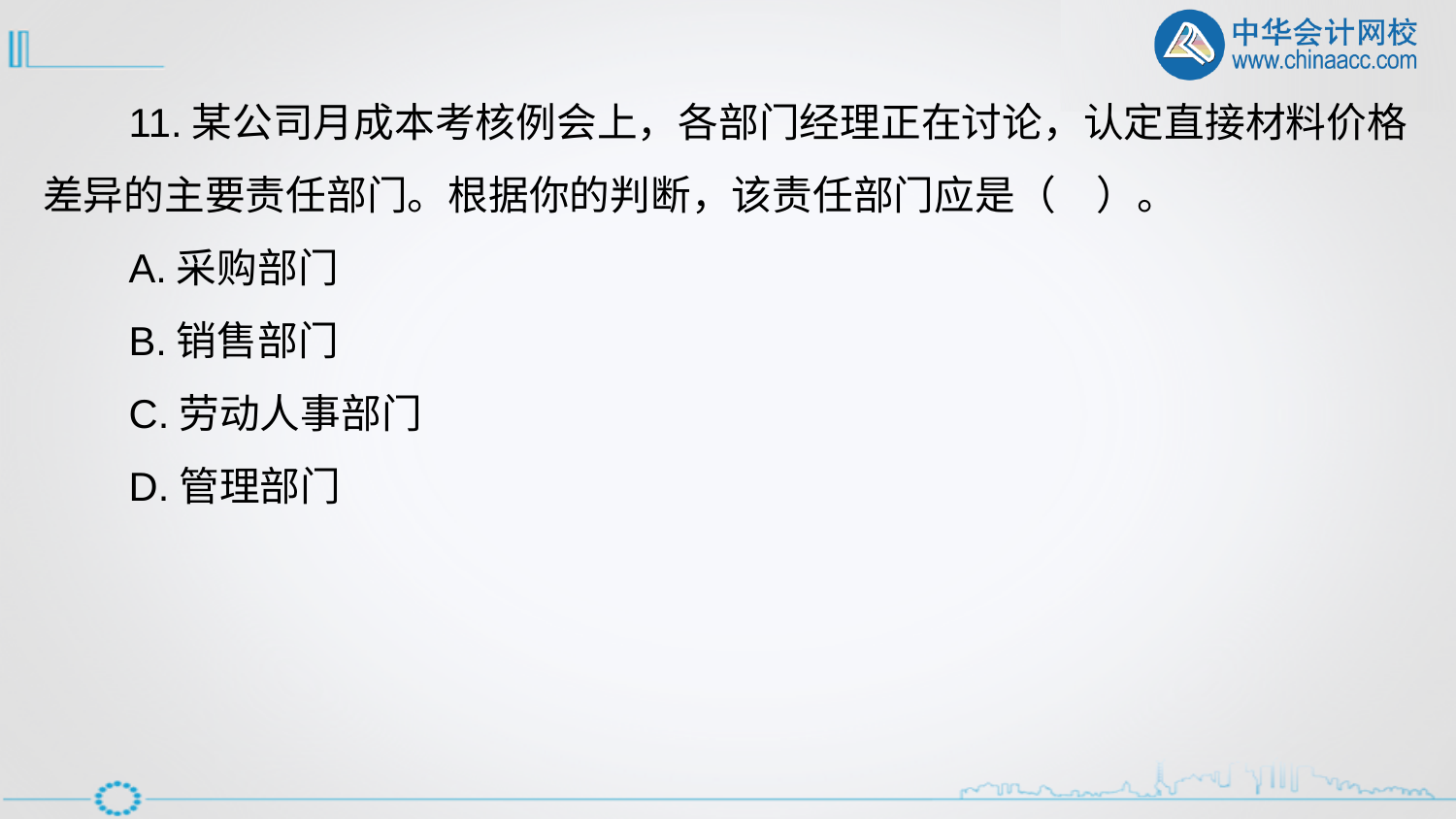

11.某公司月成本考核例会上，各部门经理正在讨论，认定直接材料价格差异的主要责任部门。根据你的判断，该责任部门应是（　）。
A.采购部门
B.销售部门
C.劳动人事部门
D.管理部门